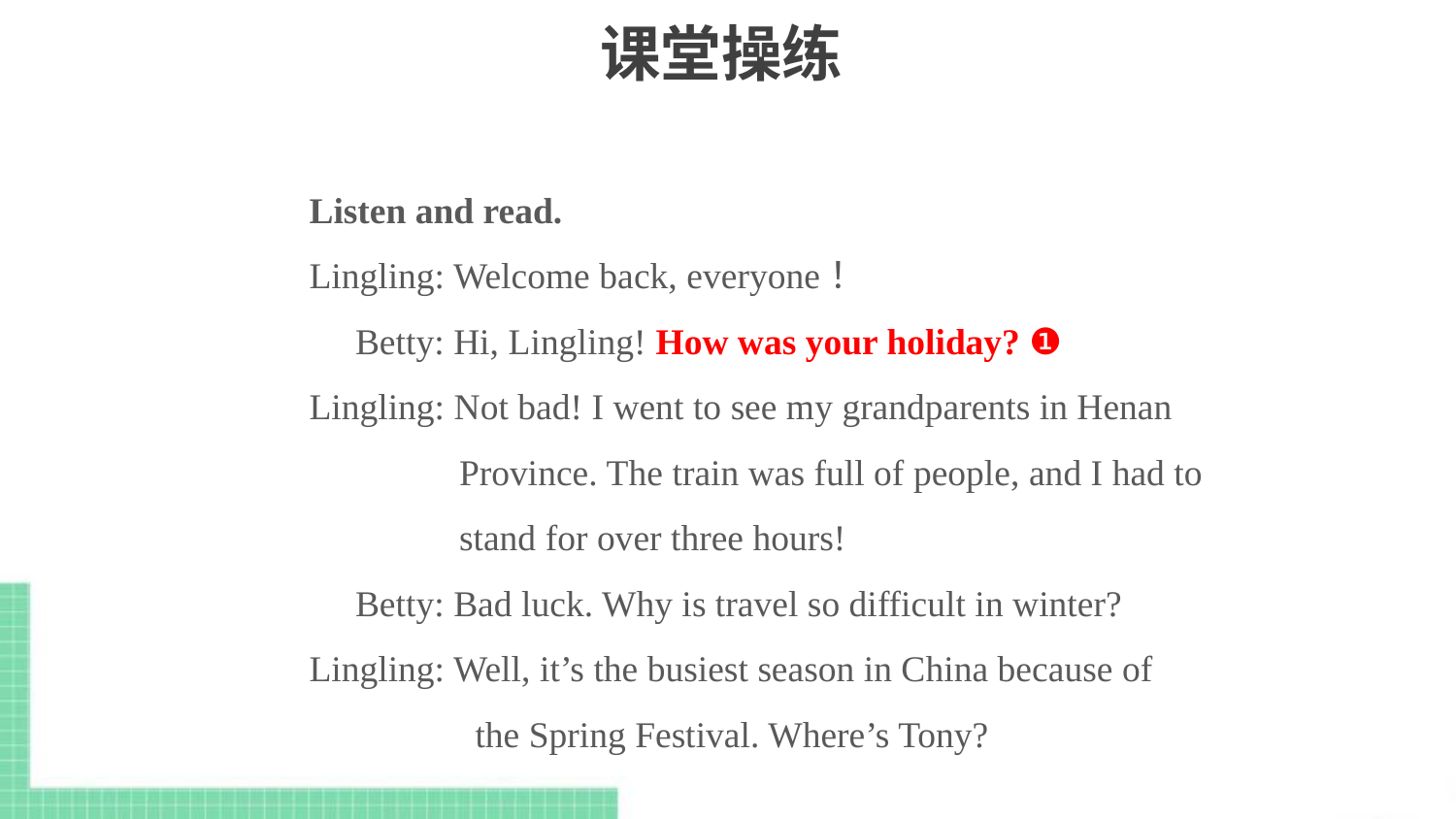

# 课堂操练
Listen and read.
Lingling: Welcome back, everyone！
     Betty: Hi, Lingling! How was your holiday? ❶
Lingling: Not bad! I went to see my grandparents in Henan Province. The train was full of people, and I had to stand for over three hours!
     Betty: Bad luck. Why is travel so difficult in winter?
Lingling: Well, it’s the busiest season in China because of
                  the Spring Festival. Where’s Tony?